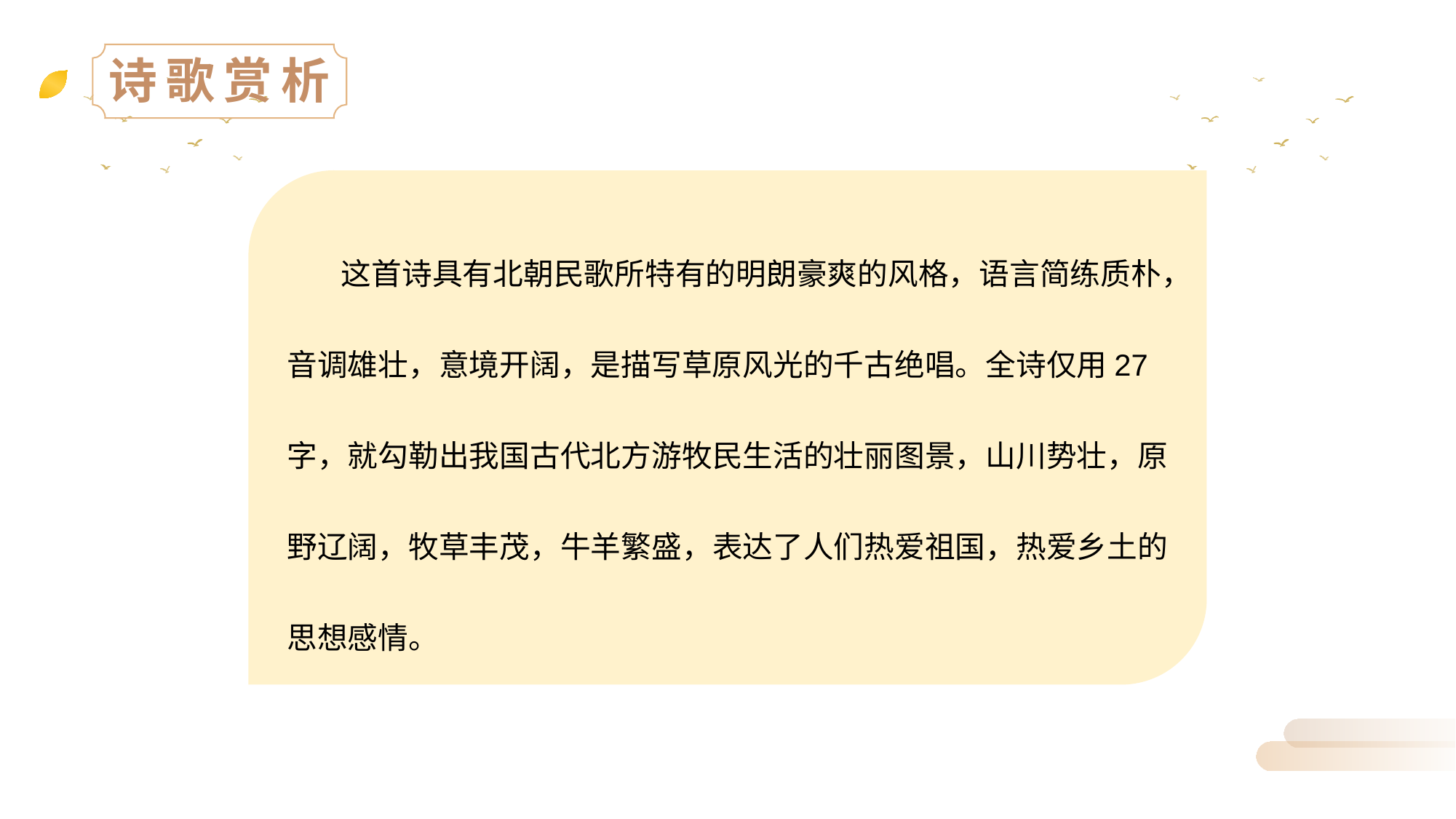

诗歌赏析

       这首诗具有北朝民歌所特有的明朗豪爽的风格，语言简练质朴，音调雄壮，意境开阔，是描写草原风光的千古绝唱。全诗仅用27字，就勾勒出我国古代北方游牧民生活的壮丽图景，山川势壮，原野辽阔，牧草丰茂，牛羊繁盛，表达了人们热爱祖国，热爱乡土的思想感情。